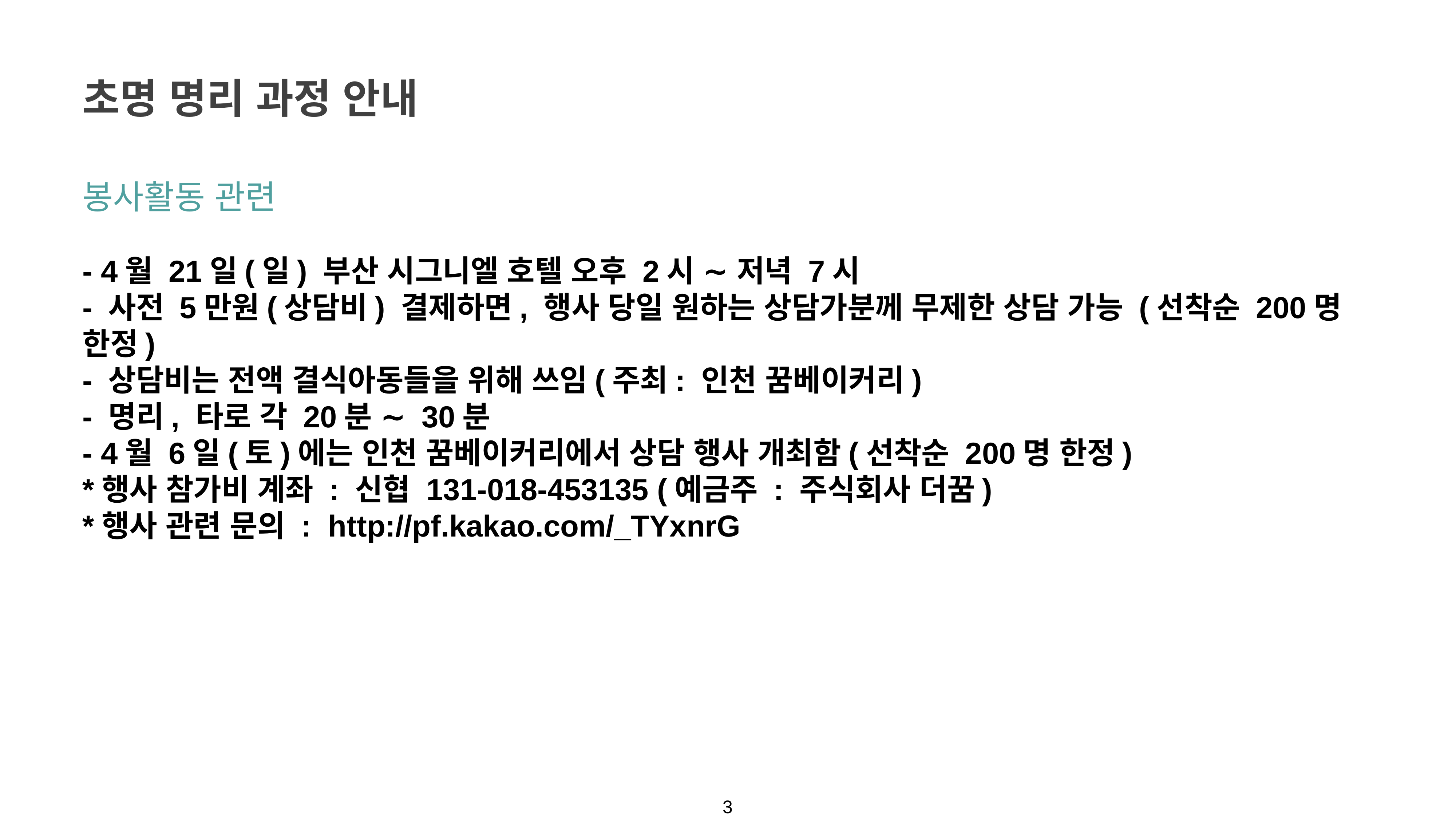

초명 명리 과정 안내
봉사활동 관련
- 4월 21일(일) 부산 시그니엘 호텔 오후 2시 ∼ 저녁 7시
- 사전 5만원(상담비) 결제하면, 행사 당일 원하는 상담가분께 무제한 상담 가능 (선착순 200명 한정)
- 상담비는 전액 결식아동들을 위해 쓰임(주최: 인천 꿈베이커리)
- 명리, 타로 각 20분 ∼ 30분
- 4월 6일(토)에는 인천 꿈베이커리에서 상담 행사 개최함(선착순 200명 한정)
*행사 참가비 계좌 : 신협 131-018-453135 (예금주 : 주식회사 더꿈)
*행사 관련 문의 :  http://pf.kakao.com/_TYxnrG
3